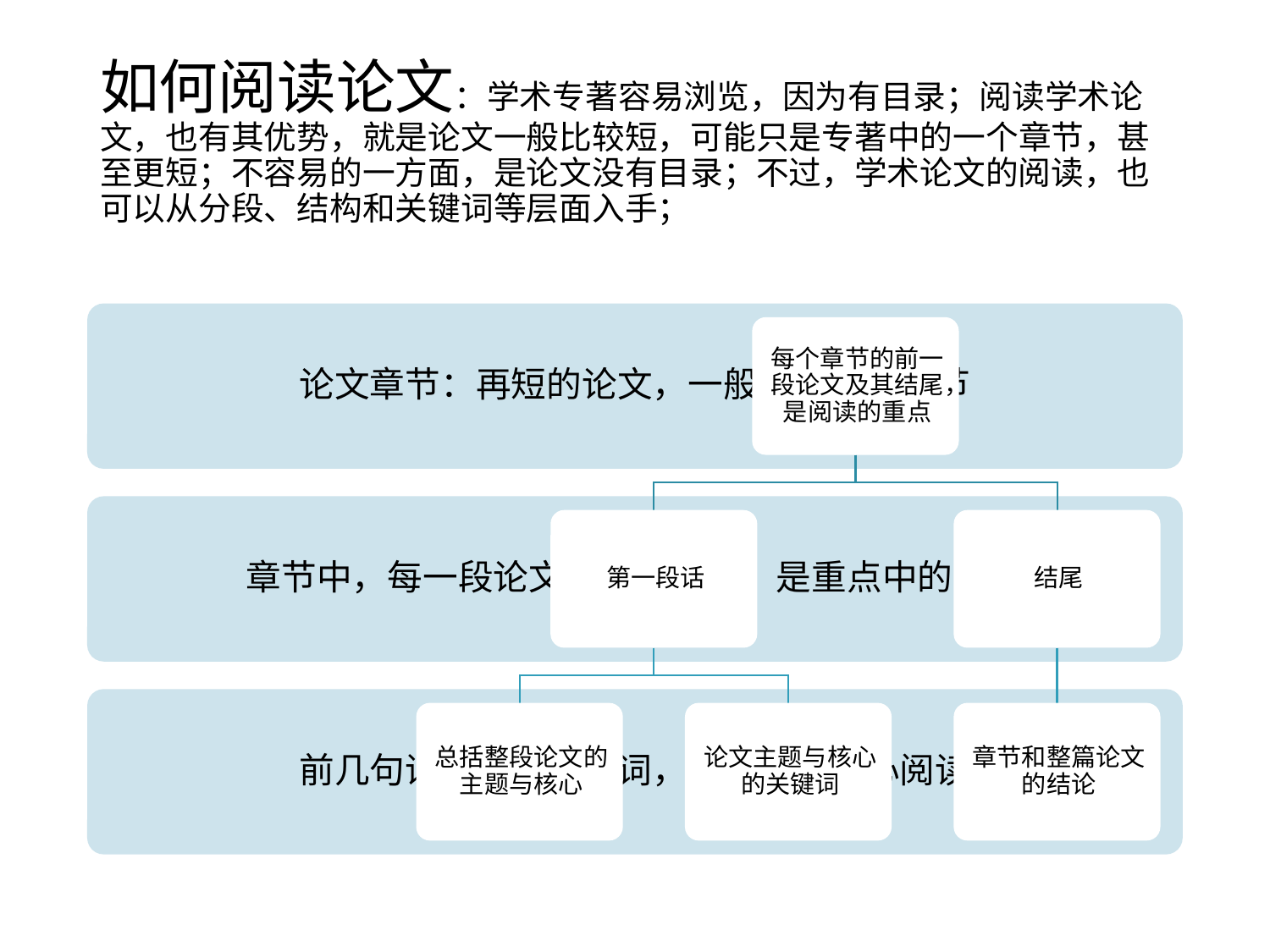

# 如何阅读论文：学术专著容易浏览，因为有目录；阅读学术论文，也有其优势，就是论文一般比较短，可能只是专著中的一个章节，甚至更短；不容易的一方面，是论文没有目录；不过，学术论文的阅读，也可以从分段、结构和关键词等层面入手；
前几句话当中的关键词，特别需要留心阅读
章节中，每一段论文的前几句话，是重点中的重点
论文章节：再短的论文，一般也会有分小节
每个章节的前一段论文及其结尾，是阅读的重点
第一段话
总括整段论文的主题与核心
论文主题与核心的关键词
结尾
章节和整篇论文的结论